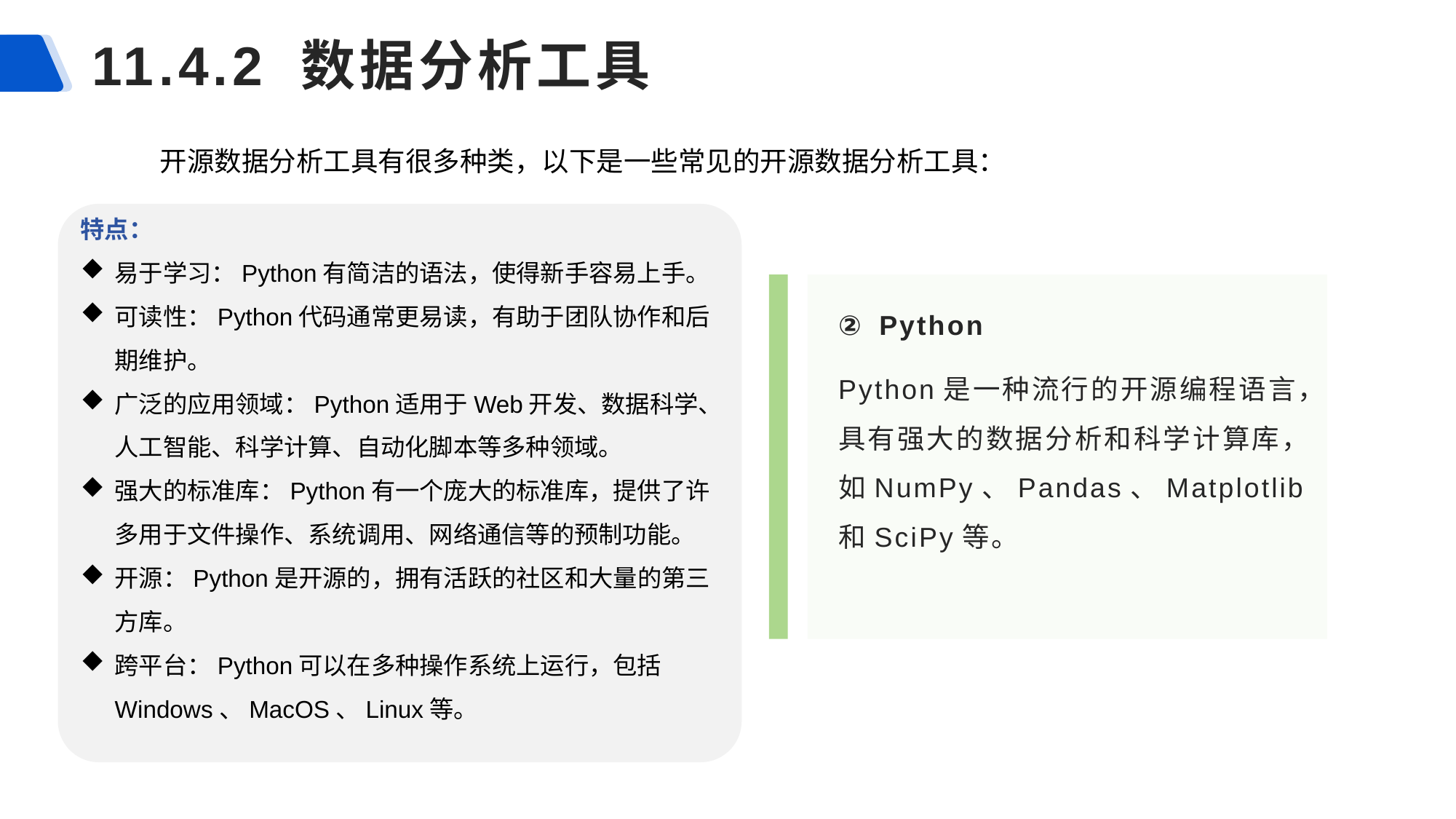

# 11.4.2 数据分析工具
开源数据分析工具有很多种类，以下是一些常见的开源数据分析工具：
特点：
易于学习：Python有简洁的语法，使得新手容易上手。
可读性：Python代码通常更易读，有助于团队协作和后期维护。
广泛的应用领域：Python适用于Web开发、数据科学、人工智能、科学计算、自动化脚本等多种领域。
强大的标准库：Python有一个庞大的标准库，提供了许多用于文件操作、系统调用、网络通信等的预制功能。
开源：Python是开源的，拥有活跃的社区和大量的第三方库。
跨平台：Python可以在多种操作系统上运行，包括Windows、MacOS、Linux等。

Python
Python是一种流行的开源编程语言，具有强大的数据分析和科学计算库，如NumPy、Pandas、Matplotlib和SciPy等。